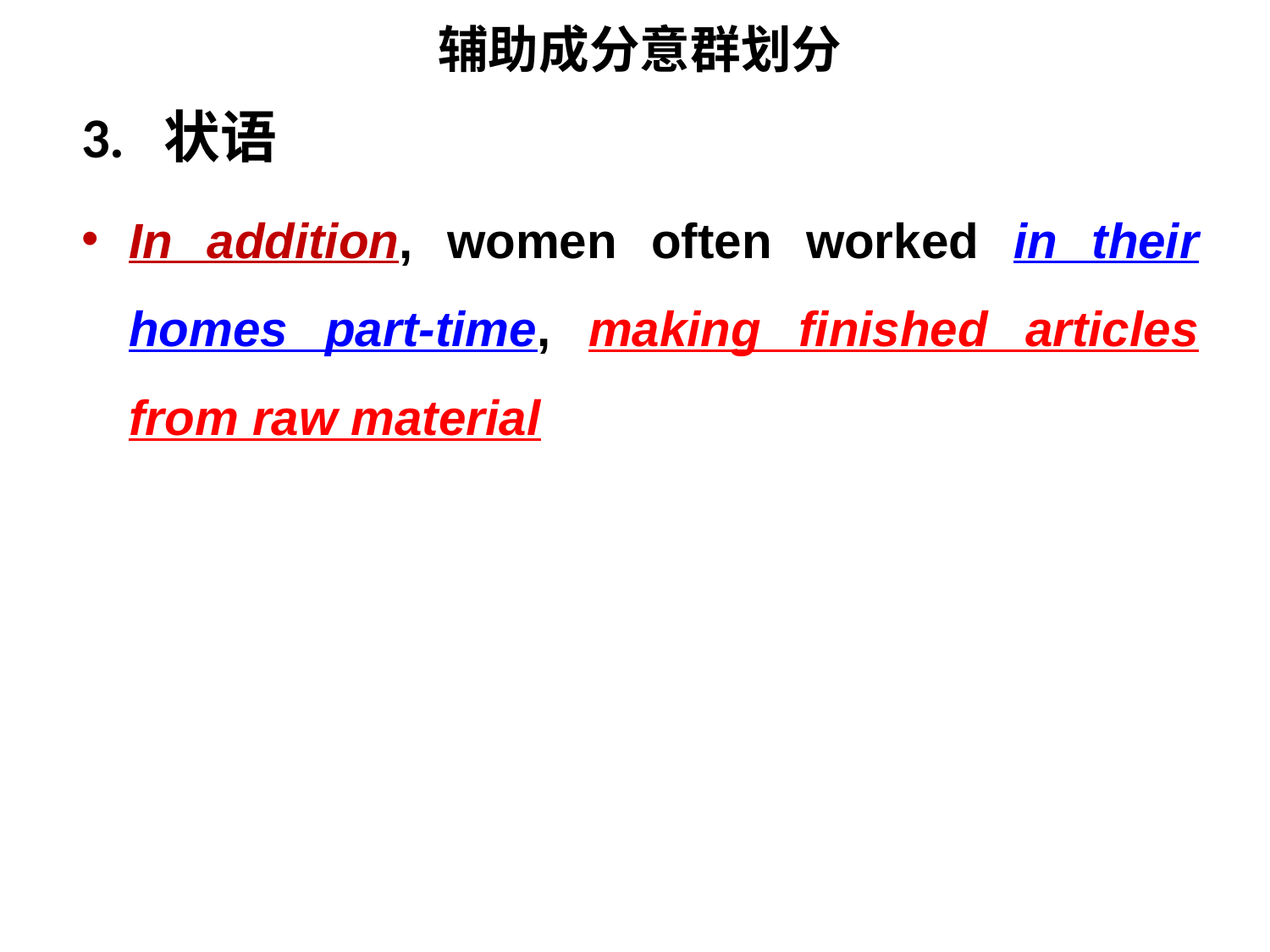

辅助成分意群划分
3.  状语
In addition, women often worked in their homes part-time, making finished articles from raw material